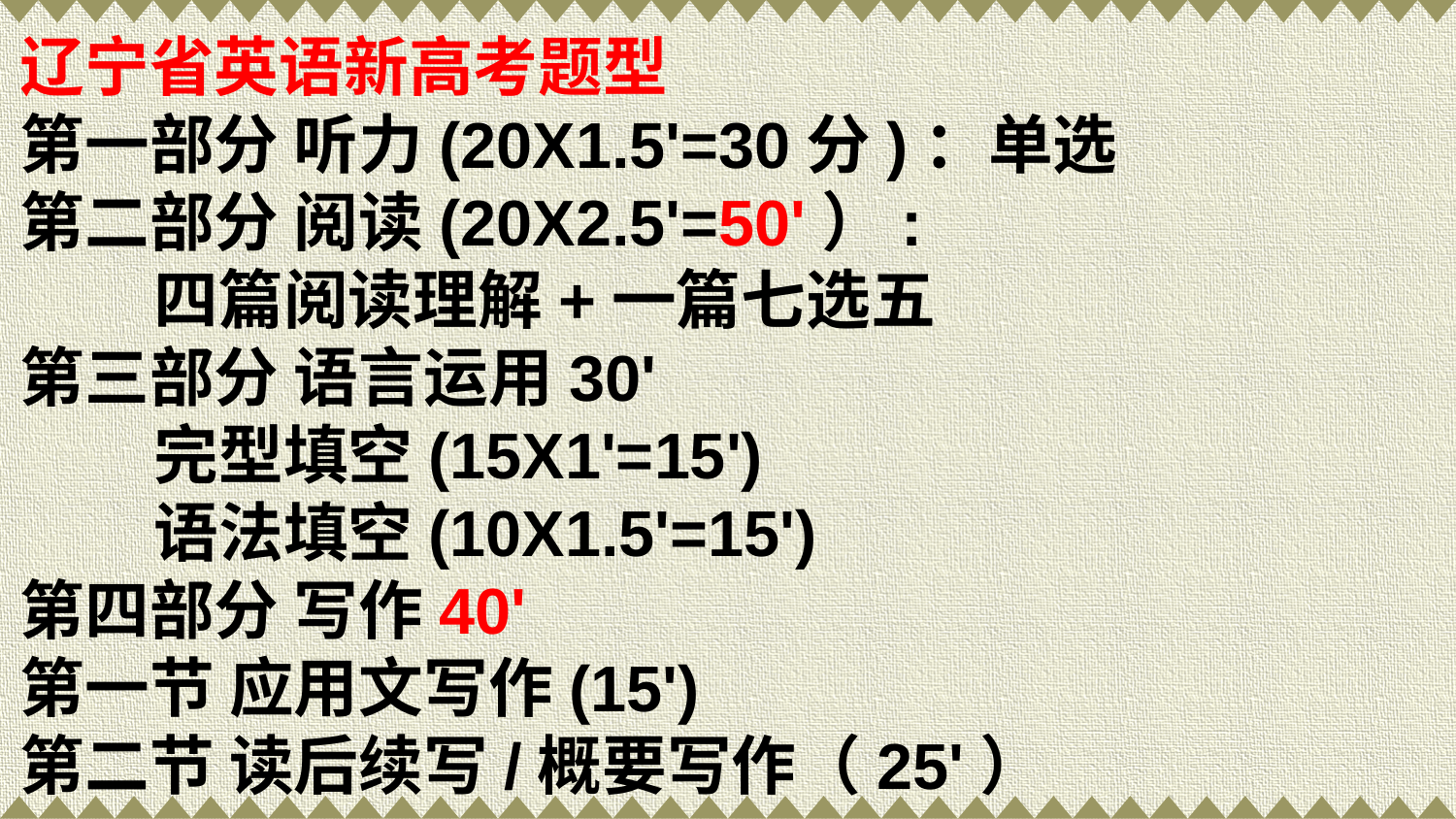

辽宁省英语新高考题型
第一部分 听力(20X1.5'=30分)：单选
第二部分 阅读(20X2.5'=50'）:
        四篇阅读理解+一篇七选五
第三部分 语言运用30'
        完型填空(15X1'=15')
        语法填空(10X1.5'=15')
第四部分 写作40'
第一节 应用文写作(15')
第二节 读后续写/概要写作（25'）